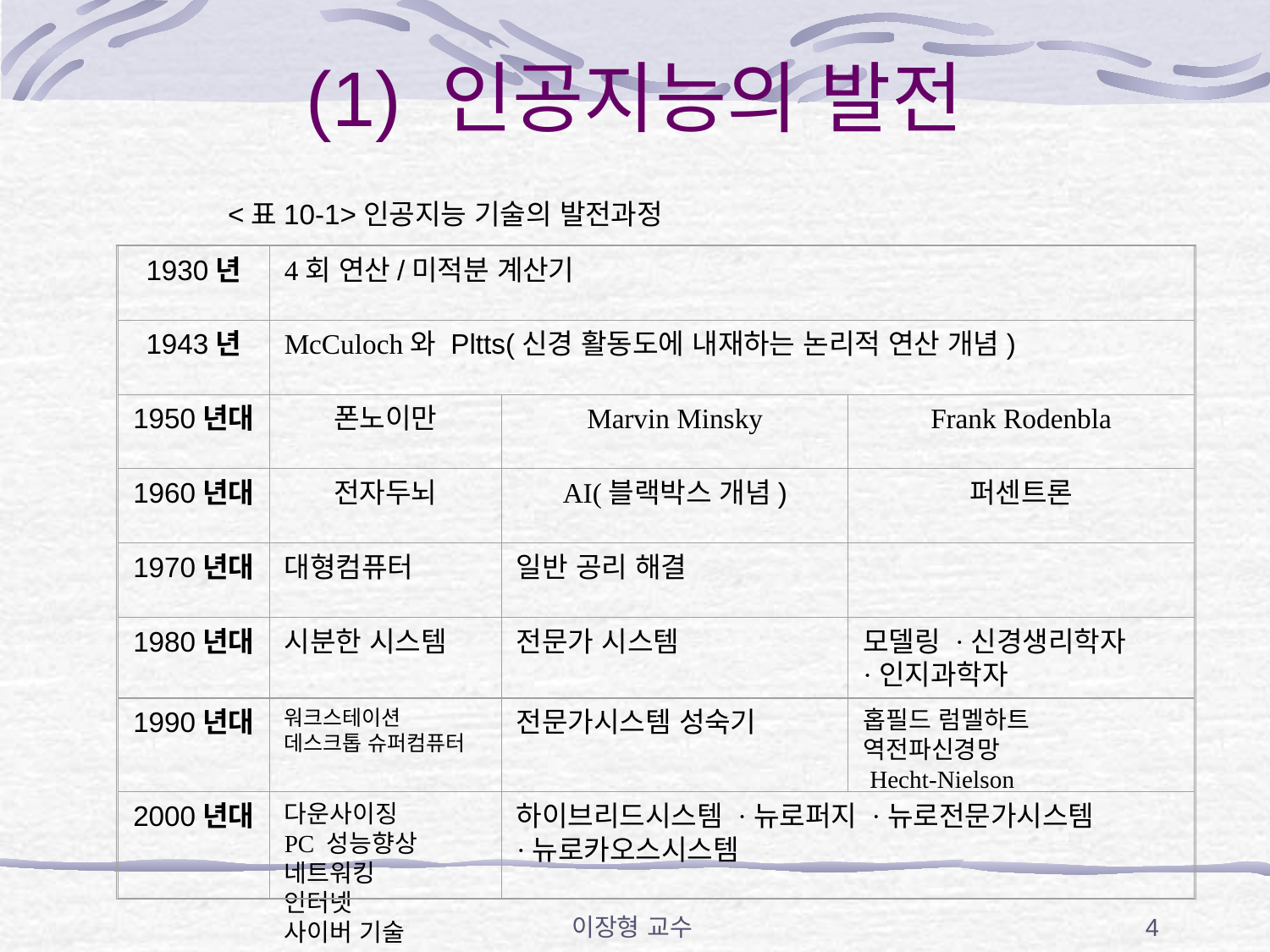

# (1) 인공지능의 발전
                      <표10-1>인공지능 기술의 발전과정

1930년

4회 연산/미적분 계산기

1943년

McCuloch와 Pltts(신경 활동도에 내재하는 논리적 연산 개념)

1950년대

폰노이만

Marvin Minsky

Frank Rodenbla

1960년대

전자두뇌

AI(블랙박스 개념)

퍼센트론

1970년대

대형컴퓨터

일반 공리 해결

1980년대

시분한 시스템

전문가 시스템

모델링 ·신경생리학자
·인지과학자

1990년대

워크스테이션
데스크톱 슈퍼컴퓨터

전문가시스템 성숙기

홉필드 럼멜하트
역전파신경망
 Hecht-Nielson

2000년대

다운사이징
PC 성능향상
네트워킹
인터넷
사이버 기술

하이브리드시스템 ·뉴로퍼지 ·뉴로전문가시스템
·뉴로카오스시스템

이장형 교수
4